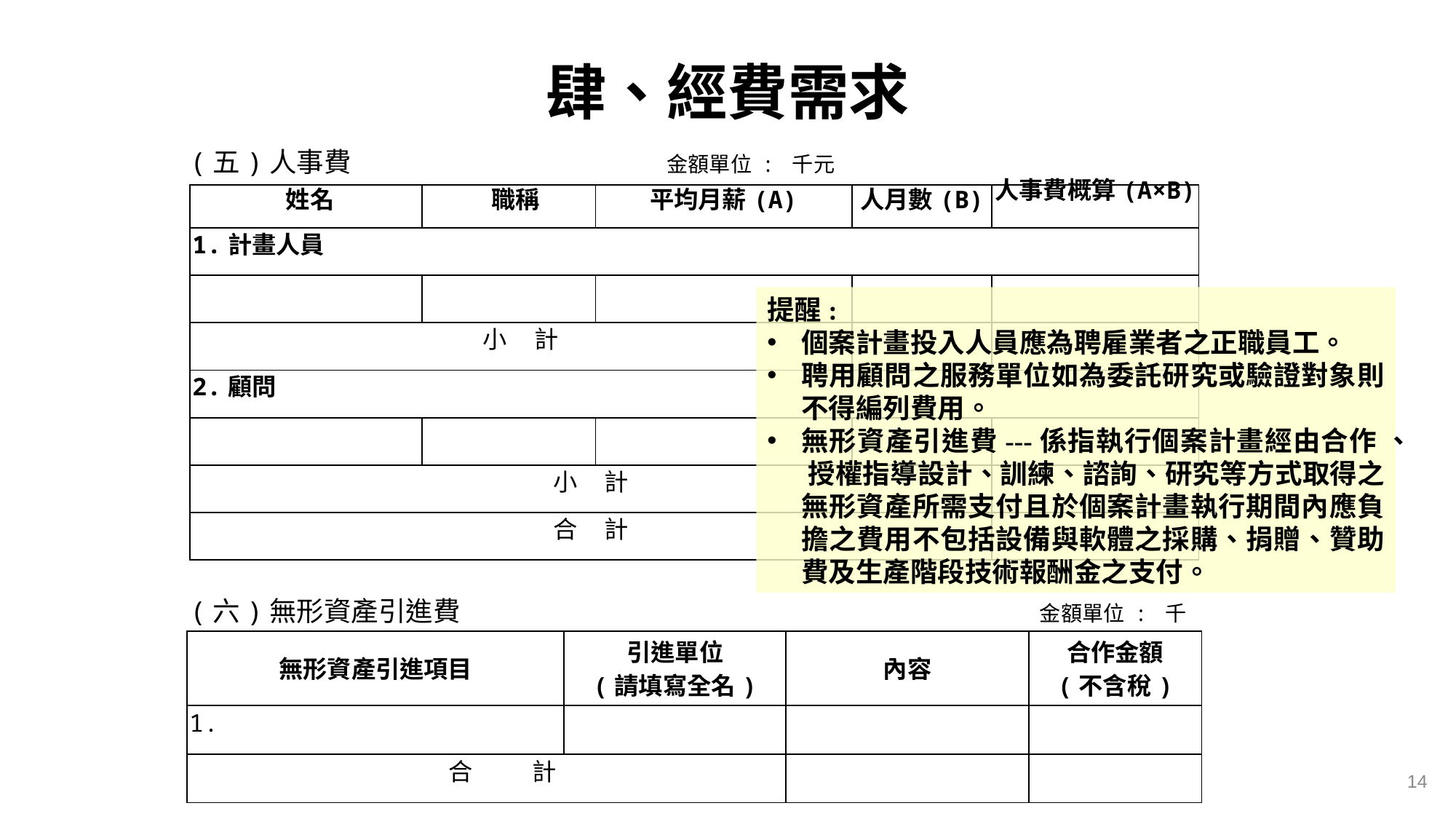

# 肆、經費需求
(五)人事費                                                   金額單位 : 千元

(六)無形資產引進費　　　　　　　　　　　　　　　　　　　　　 金額單位 : 千元

| 姓名 | 職稱 | 平均月薪(A) | 人月數(B) | 人事費概算(A×B) |
| --- | --- | --- | --- | --- |
| 1.計畫人員 |  |  |  |  |
|  |  |  |  |  |
| 小 計 |  |  |  |  |
| 2.顧問 |  |  |  |  |
|  |  |  |  |  |
| 小 計 |  |  |  |  |
| 合 計 |  |  |  |  |
提醒:
個案計畫投入人員應為聘雇業者之正職員工。
聘用顧問之服務單位如為委託研究或驗證對象則不得編列費用。
無形資產引進費---係指執行個案計畫經由合作 、 授權指導設計、訓練、諮詢、研究等方式取得之無形資產所需支付且於個案計畫執行期間內應負擔之費用不包括設備與軟體之採購、捐贈、贊助費及生產階段技術報酬金之支付。
| 無形資產引進項目 | 引進單位 (請填寫全名) | 內容 | 合作金額 (不含稅) |
| --- | --- | --- | --- |
| 1. |  |  |  |
| 合 計 |  |  |  |
14